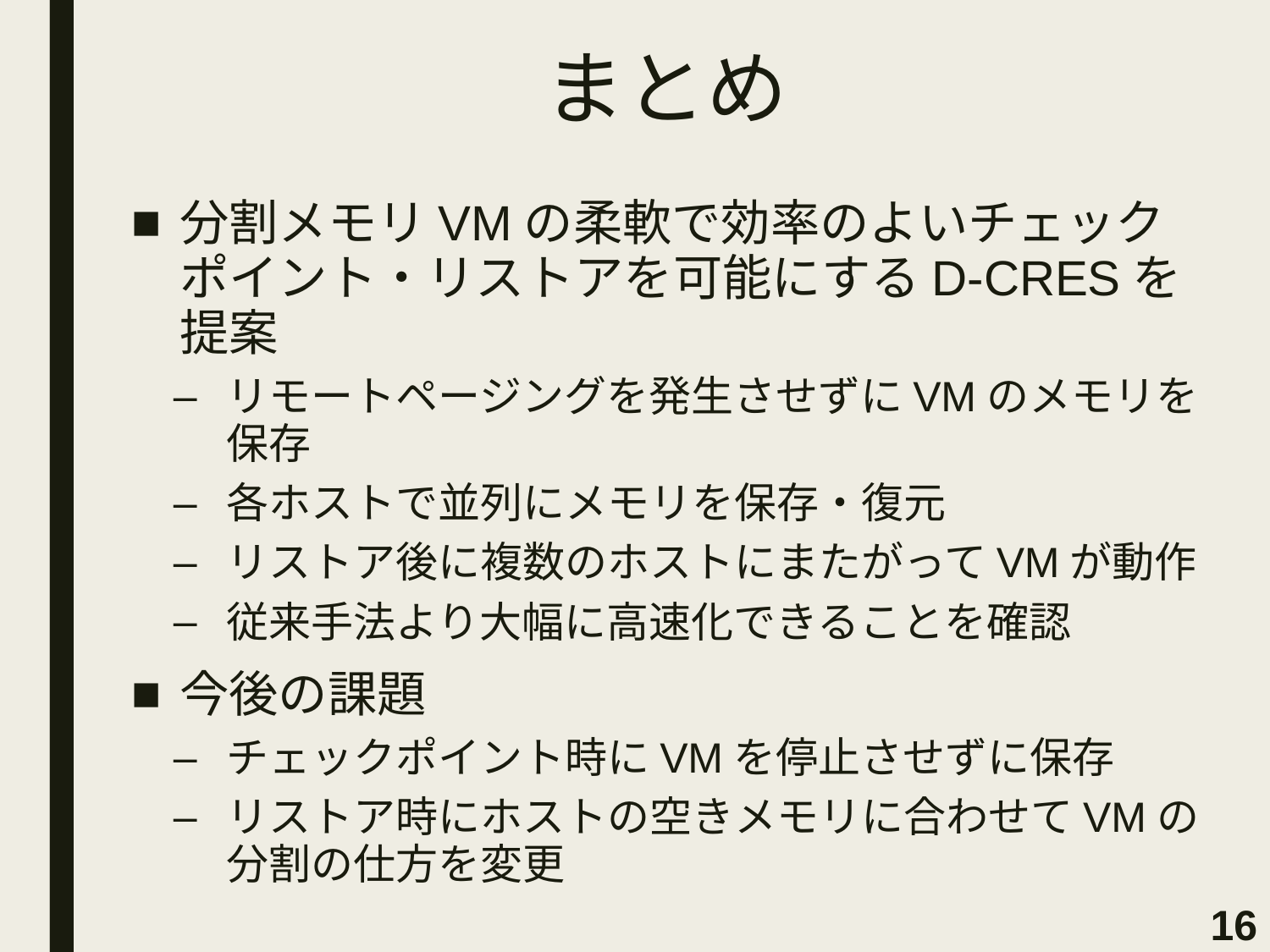

# まとめ
分割メモリVMの柔軟で効率のよいチェックポイント・リストアを可能にするD-CRESを提案
リモートページングを発生させずにVMのメモリを保存
各ホストで並列にメモリを保存・復元
リストア後に複数のホストにまたがってVMが動作
従来手法より大幅に高速化できることを確認
今後の課題
チェックポイント時にVMを停止させずに保存
リストア時にホストの空きメモリに合わせてVMの分割の仕方を変更

16